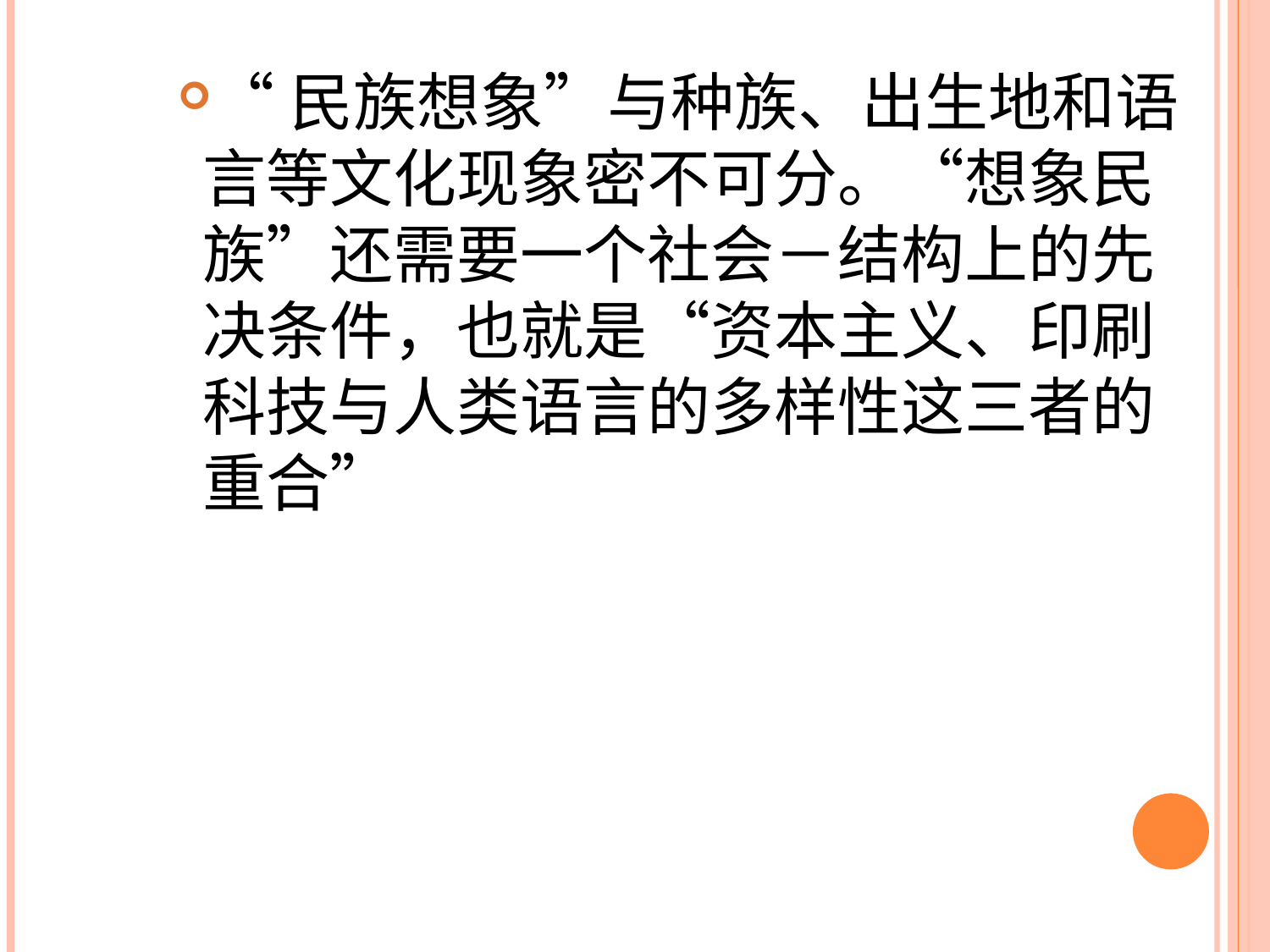

“民族想象”与种族、出生地和语言等文化现象密不可分。“想象民族”还需要一个社会－结构上的先决条件，也就是“资本主义、印刷科技与人类语言的多样性这三者的重合”